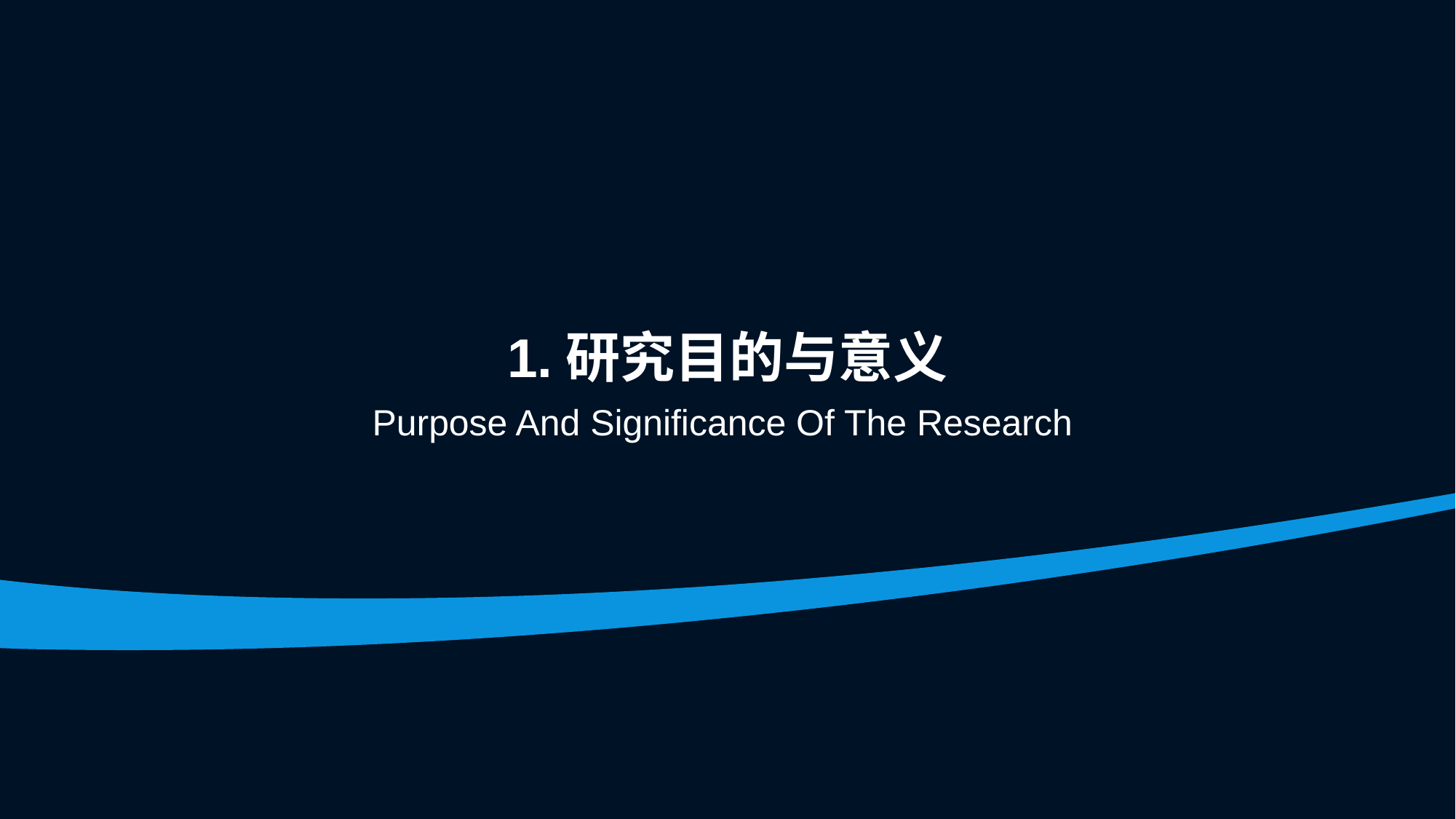

1.研究目的与意义
Purpose And Significance Of The Research